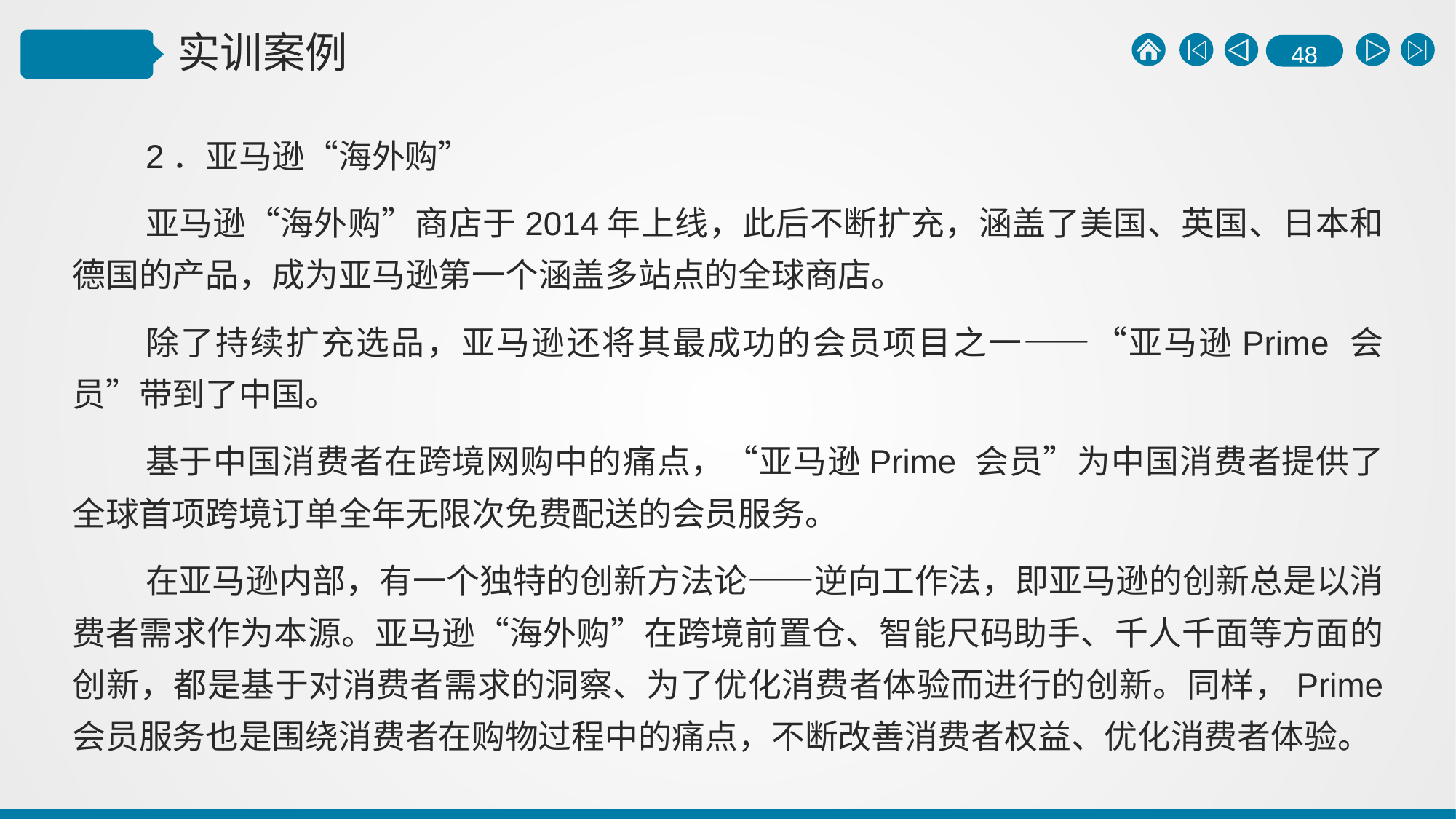

2．亚马逊“海外购”
亚马逊“海外购”商店于2014年上线，此后不断扩充，涵盖了美国、英国、日本和德国的产品，成为亚马逊第一个涵盖多站点的全球商店。
除了持续扩充选品，亚马逊还将其最成功的会员项目之一——“亚马逊Prime 会员”带到了中国。
基于中国消费者在跨境网购中的痛点，“亚马逊Prime 会员”为中国消费者提供了全球首项跨境订单全年无限次免费配送的会员服务。
在亚马逊内部，有一个独特的创新方法论——逆向工作法，即亚马逊的创新总是以消费者需求作为本源。亚马逊“海外购”在跨境前置仓、智能尺码助手、千人千面等方面的创新，都是基于对消费者需求的洞察、为了优化消费者体验而进行的创新。同样，Prime 会员服务也是围绕消费者在购物过程中的痛点，不断改善消费者权益、优化消费者体验。